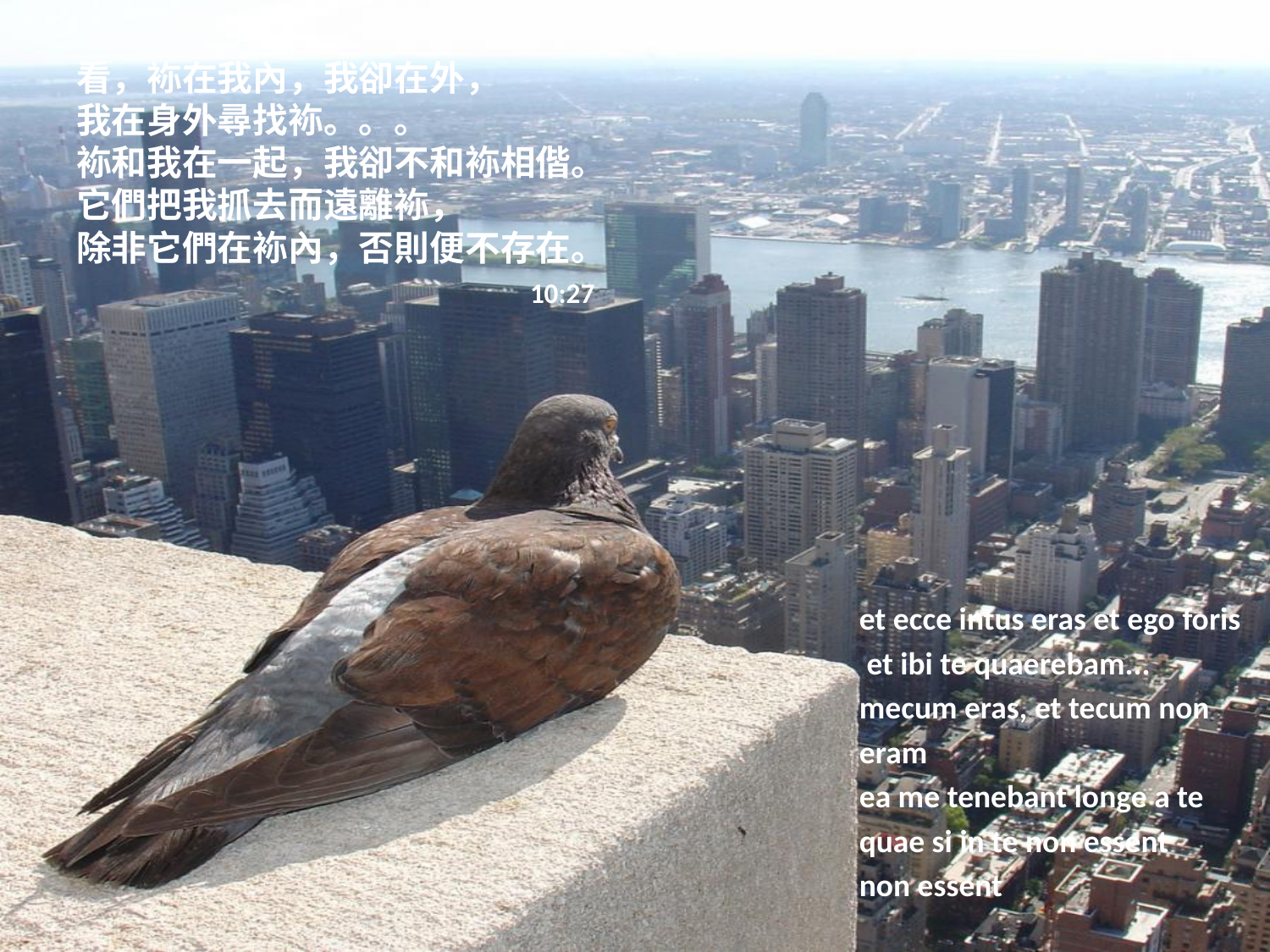

# 看，袮在我內，我卻在外， 我在身外尋找袮。。。 袮和我在一起，我卻不和袮相偕。 它們把我抓去而遠離袮， 除非它們在袮內，否則便不存在。 10:27
et ecce intus eras et ego foris
 et ibi te quaerebam...
mecum eras, et tecum non
eram
ea me tenebant longe a te
quae si in te non essent
non essent